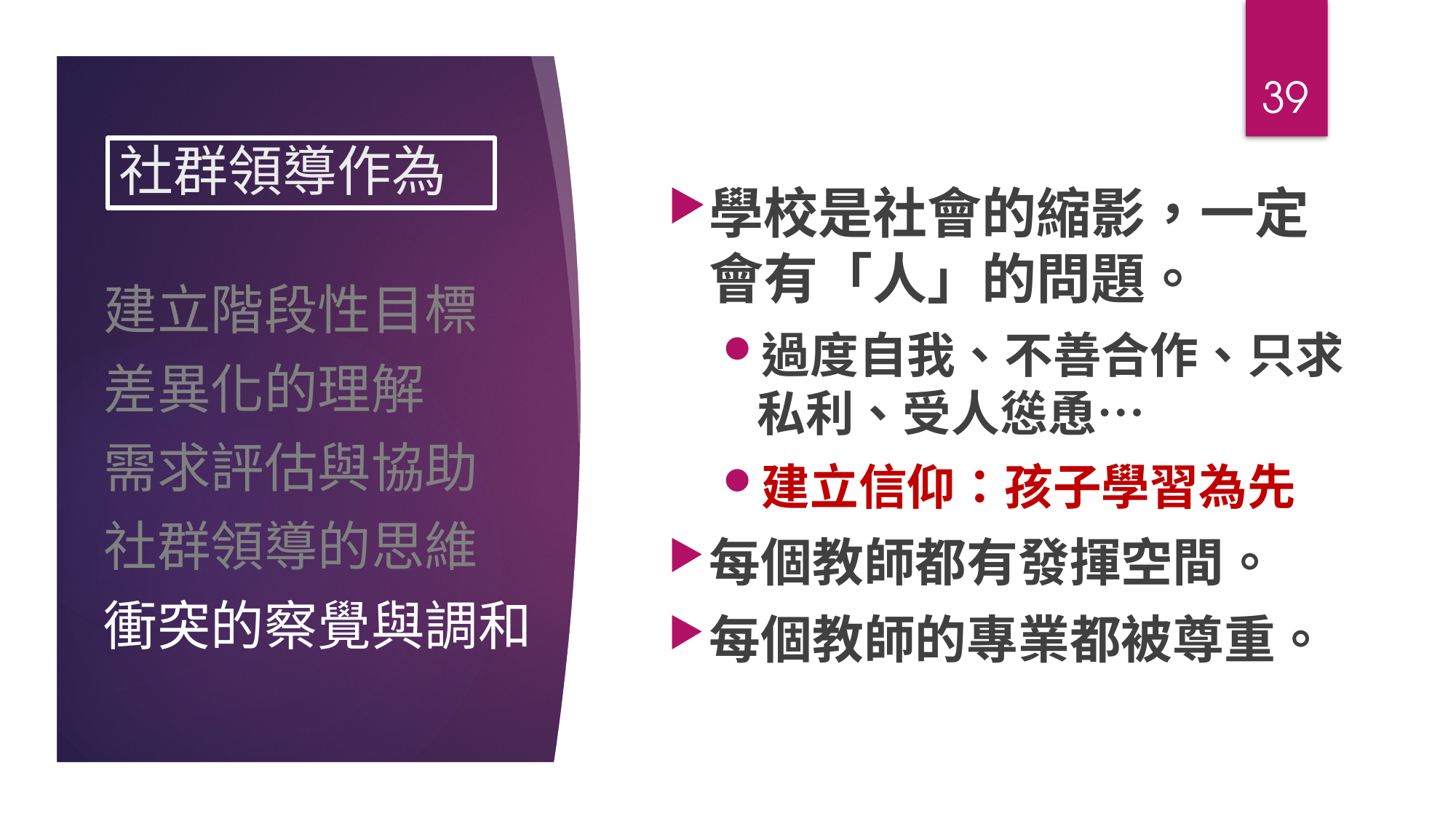

39
# 社群領導作為
學校是社會的縮影，一定會有「人」的問題。
過度自我、不善合作、只求私利、受人慫恿…
建立信仰：孩子學習為先
每個教師都有發揮空間。
每個教師的專業都被尊重。
建立階段性目標
差異化的理解
需求評估與協助
社群領導的思維
衝突的察覺與調和